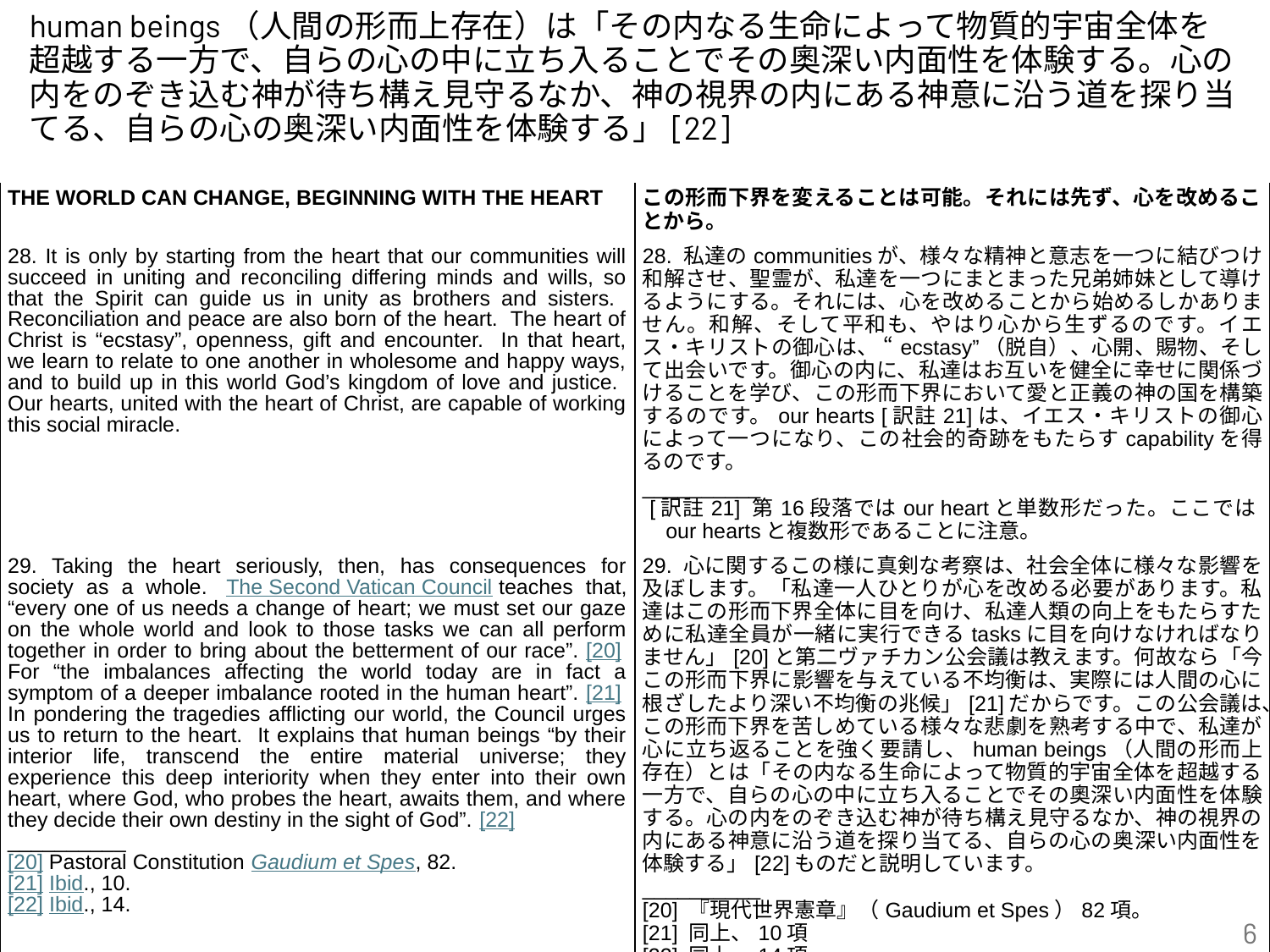

# human beings（人間の形而上存在）は「その内なる生命によって物質的宇宙全体を超越する一方で、自らの心の中に立ち入ることでその奧深い内面性を体験する。心の内をのぞき込む神が待ち構え見守るなか、神の視界の内にある神意に沿う道を探り当てる、自らの心の奥深い内面性を体験する」[22]
| THE WORLD CAN CHANGE, BEGINNING WITH THE HEART | この形而下界を変えることは可能。それには先ず、心を改めることから。 |
| --- | --- |
| 28. It is only by starting from the heart that our communities will succeed in uniting and reconciling differing minds and wills, so that the Spirit can guide us in unity as brothers and sisters. Reconciliation and peace are also born of the heart. The heart of Christ is “ecstasy”, openness, gift and encounter. In that heart, we learn to relate to one another in wholesome and happy ways, and to build up in this world God’s kingdom of love and justice. Our hearts, united with the heart of Christ, are capable of working this social miracle. | 28. 私達のcommunitiesが、様々な精神と意志を一つに結びつけ和解させ、聖霊が、私達を一つにまとまった兄弟姉妹として導けるようにする。それには、心を改めることから始めるしかありません。和解、そして平和も、やはり心から生ずるのです。イエス・キリストの御心は、 “ecstasy”（脱自）、心開、賜物、そして出会いです。御心の内に、私達はお互いを健全に幸せに関係づけることを学び、この形而下界において愛と正義の神の国を構築するのです。our hearts [訳註21]は、イエス・キリストの御心によって一つになり、この社会的奇跡をもたらすcapabilityを得るのです。 \_\_\_\_\_\_\_\_\_\_ [訳註21] 第16段落ではour heartと単数形だった。ここではour heartsと複数形であることに注意。 |
| 29. Taking the heart seriously, then, has consequences for society as a whole.  The Second Vatican Council teaches that, “every one of us needs a change of heart; we must set our gaze on the whole world and look to those tasks we can all perform together in order to bring about the betterment of our race”. [20]  For “the imbalances affecting the world today are in fact a symptom of a deeper imbalance rooted in the human heart”. [21]  In pondering the tragedies afflicting our world, the Council urges us to return to the heart. It explains that human beings “by their interior life, transcend the entire material universe; they experience this deep interiority when they enter into their own heart, where God, who probes the heart, awaits them, and where they decide their own destiny in the sight of God”. [22] \_\_\_\_\_\_\_\_\_\_ [20] Pastoral Constitution Gaudium et Spes, 82.  [21] Ibid., 10.  [22] Ibid., 14. | 29. 心に関するこの様に真剣な考察は、社会全体に様々な影響を及ぼします。「私達一人ひとりが心を改める必要があります。私達はこの形而下界全体に目を向け、私達人類の向上をもたらすために私達全員が一緒に実行できるtasksに目を向けなければなりません」[20]と第二ヴァチカン公会議は教えます。何故なら「今この形而下界に影響を与えている不均衡は、実際には人間の心に根ざしたより深い不均衡の兆候」[21]だからです。この公会議は、この形而下界を苦しめている様々な悲劇を熟考する中で、私達が心に立ち返ることを強く要請し、human beings（人間の形而上存在）とは「その内なる生命によって物質的宇宙全体を超越する一方で、自らの心の中に立ち入ることでその奧深い内面性を体験する。心の内をのぞき込む神が待ち構え見守るなか、神の視界の内にある神意に沿う道を探り当てる、自らの心の奥深い内面性を体験する」[22]ものだと説明しています。 \_\_\_\_\_\_\_\_\_\_ [20] 『現代世界憲章』（Gaudium et Spes）82項。 [21] 同上、10項 [22] 同上、14項 |
6